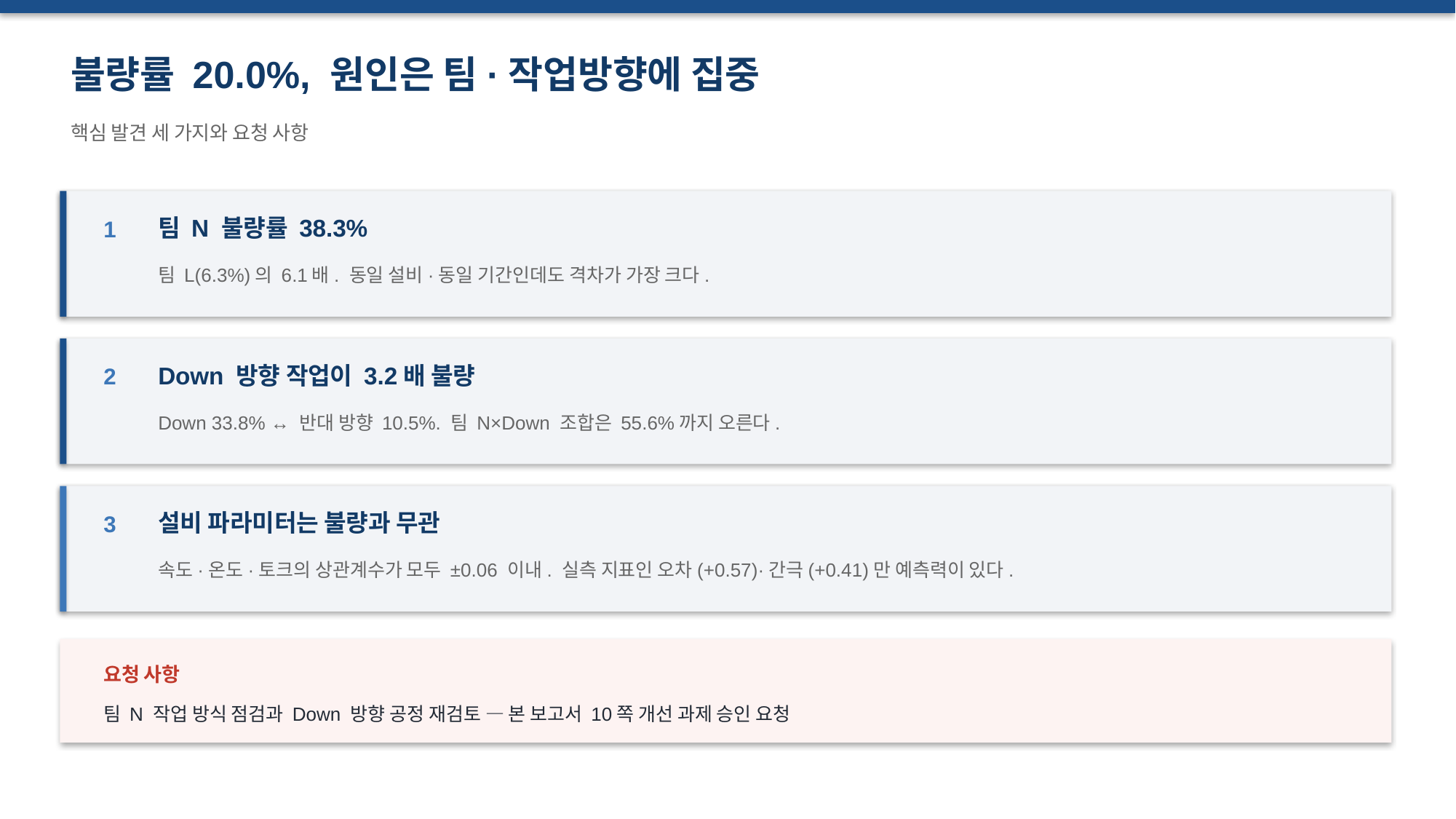

불량률 20.0%, 원인은 팀·작업방향에 집중
핵심 발견 세 가지와 요청 사항

팀 N 불량률 38.3%
1
팀 L(6.3%)의 6.1배. 동일 설비·동일 기간인데도 격차가 가장 크다.

Down 방향 작업이 3.2배 불량
2
Down 33.8% ↔ 반대 방향 10.5%. 팀 N×Down 조합은 55.6%까지 오른다.

설비 파라미터는 불량과 무관
3
속도·온도·토크의 상관계수가 모두 ±0.06 이내. 실측 지표인 오차(+0.57)·간극(+0.41)만 예측력이 있다.

요청 사항
팀 N 작업 방식 점검과 Down 방향 공정 재검토 — 본 보고서 10쪽 개선 과제 승인 요청